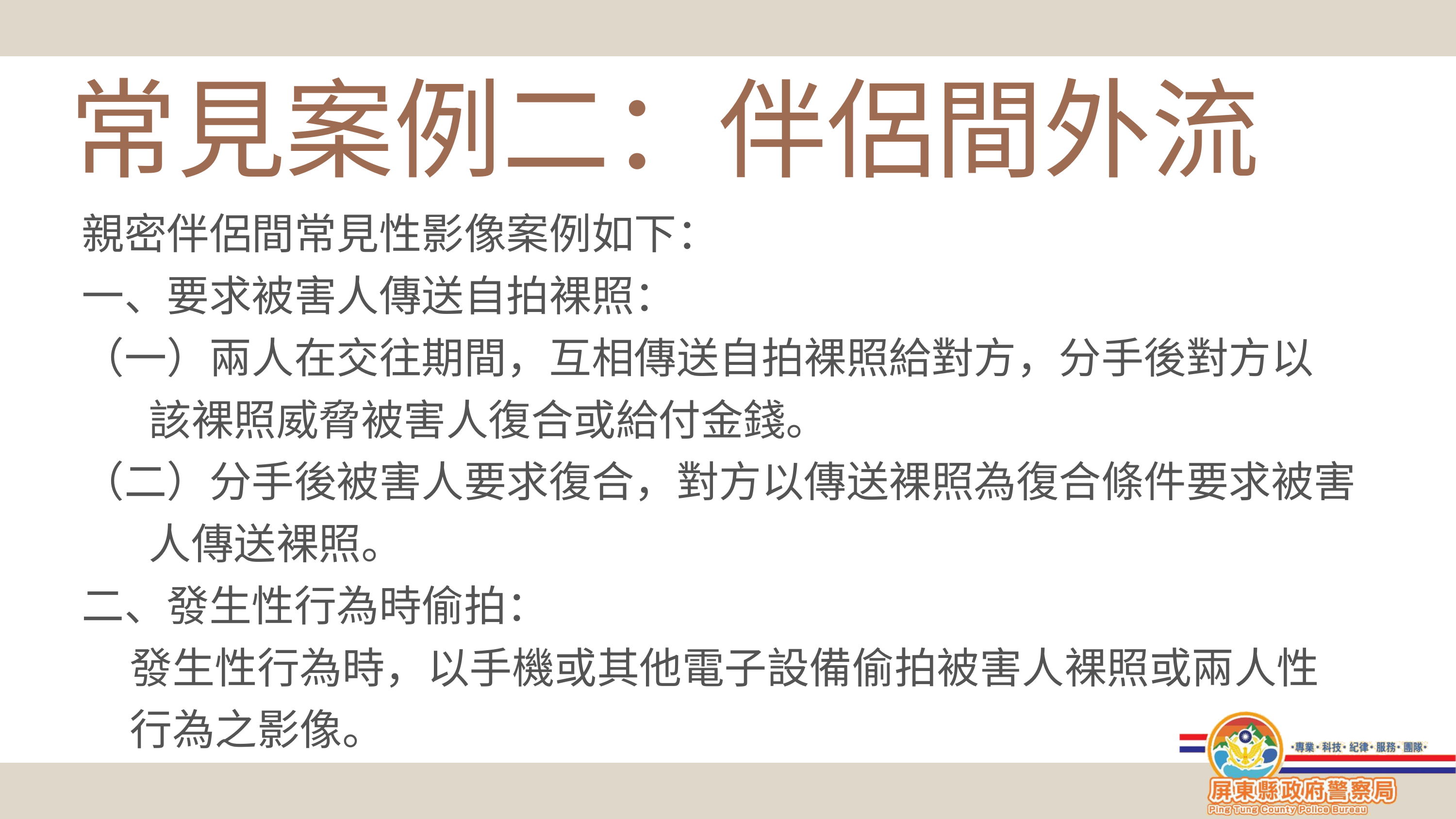

常見案例二：伴侶間外流
親密伴侶間常見性影像案例如下：
一、要求被害人傳送自拍裸照：
（一）兩人在交往期間，互相傳送自拍裸照給對方，分手後對方以
      該裸照威脅被害人復合或給付金錢。
（二）分手後被害人要求復合，對方以傳送裸照為復合條件要求被害
      人傳送裸照。
二、發生性行為時偷拍：
    發生性行為時，以手機或其他電子設備偷拍被害人裸照或兩人性
    行為之影像。